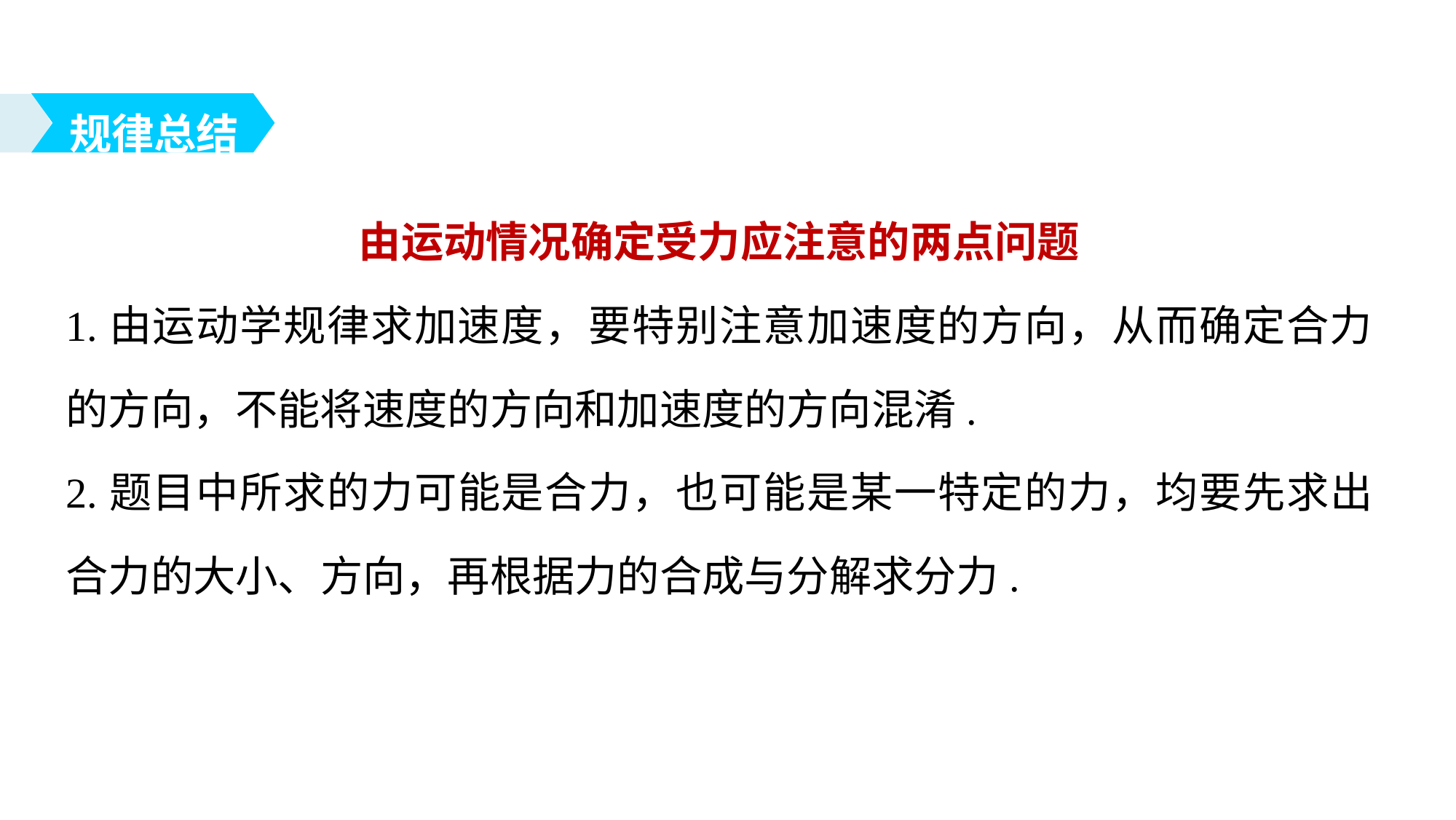

规律总结

由运动情况确定受力应注意的两点问题
1.由运动学规律求加速度，要特别注意加速度的方向，从而确定合力的方向，不能将速度的方向和加速度的方向混淆.
2.题目中所求的力可能是合力，也可能是某一特定的力，均要先求出合力的大小、方向，再根据力的合成与分解求分力.